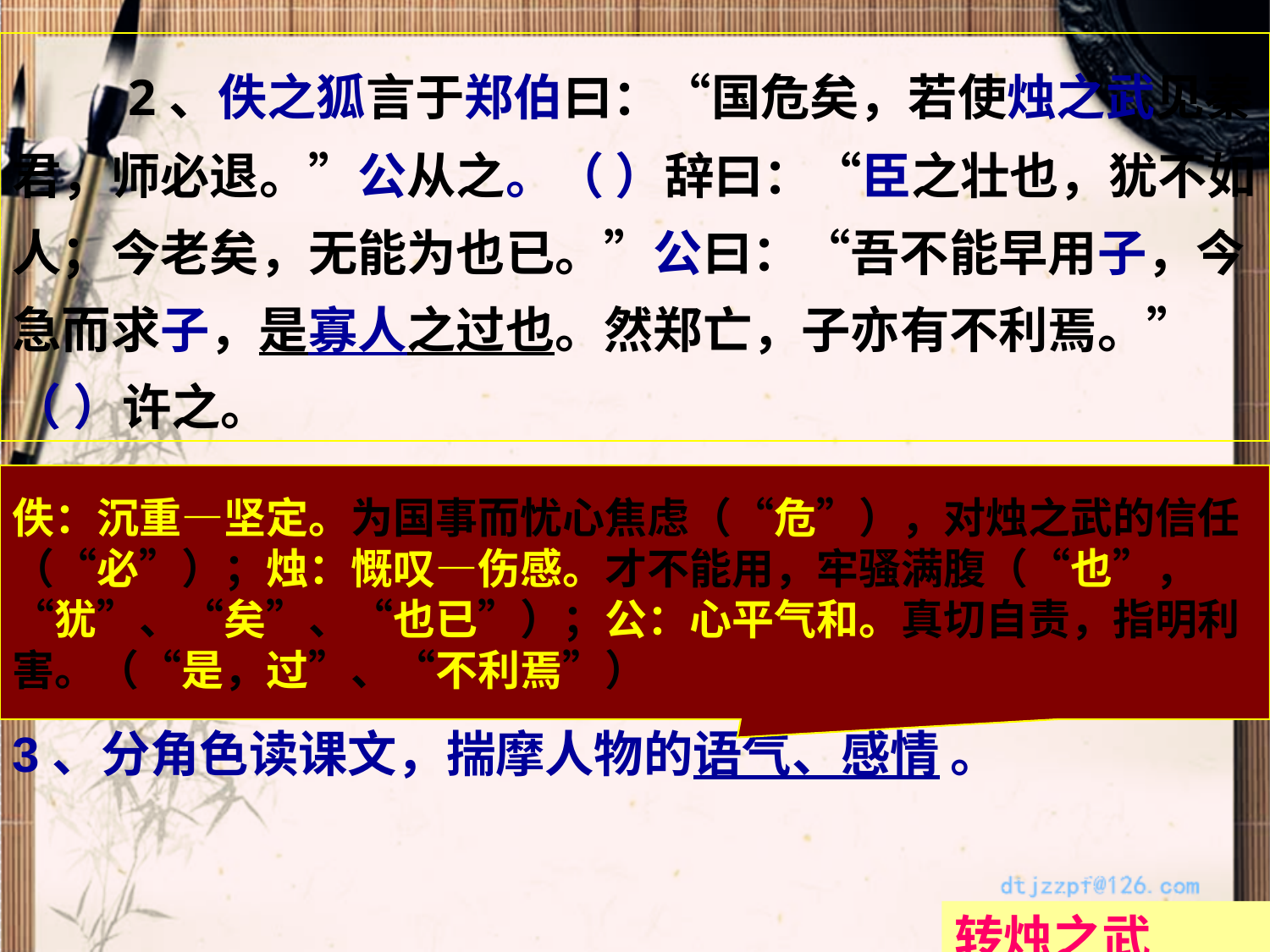

2、佚之狐言于郑伯曰：“国危矣，若使烛之武见秦君，师必退。”公从之。（ ）辞曰：“臣之壮也，犹不如人；今老矣，无能为也已。”公曰：“吾不能早用子，今急而求子，是寡人之过也。然郑亡，子亦有不利焉。”（ ）许之。
思考：
1、本段涉及到哪些人物？在括号里补上人物姓名。
2、理解句式：是寡人之过也。
3、分角色读课文，揣摩人物的语气、感情 。
佚：沉重—坚定。为国事而忧心焦虑（“危”），对烛之武的信任（“必”）；烛：慨叹—伤感。才不能用，牢骚满腹（“也”，“犹”、“矣”、“也已”）；公：心平气和。真切自责，指明利害。（“是，过”、“不利焉”）
转烛之武